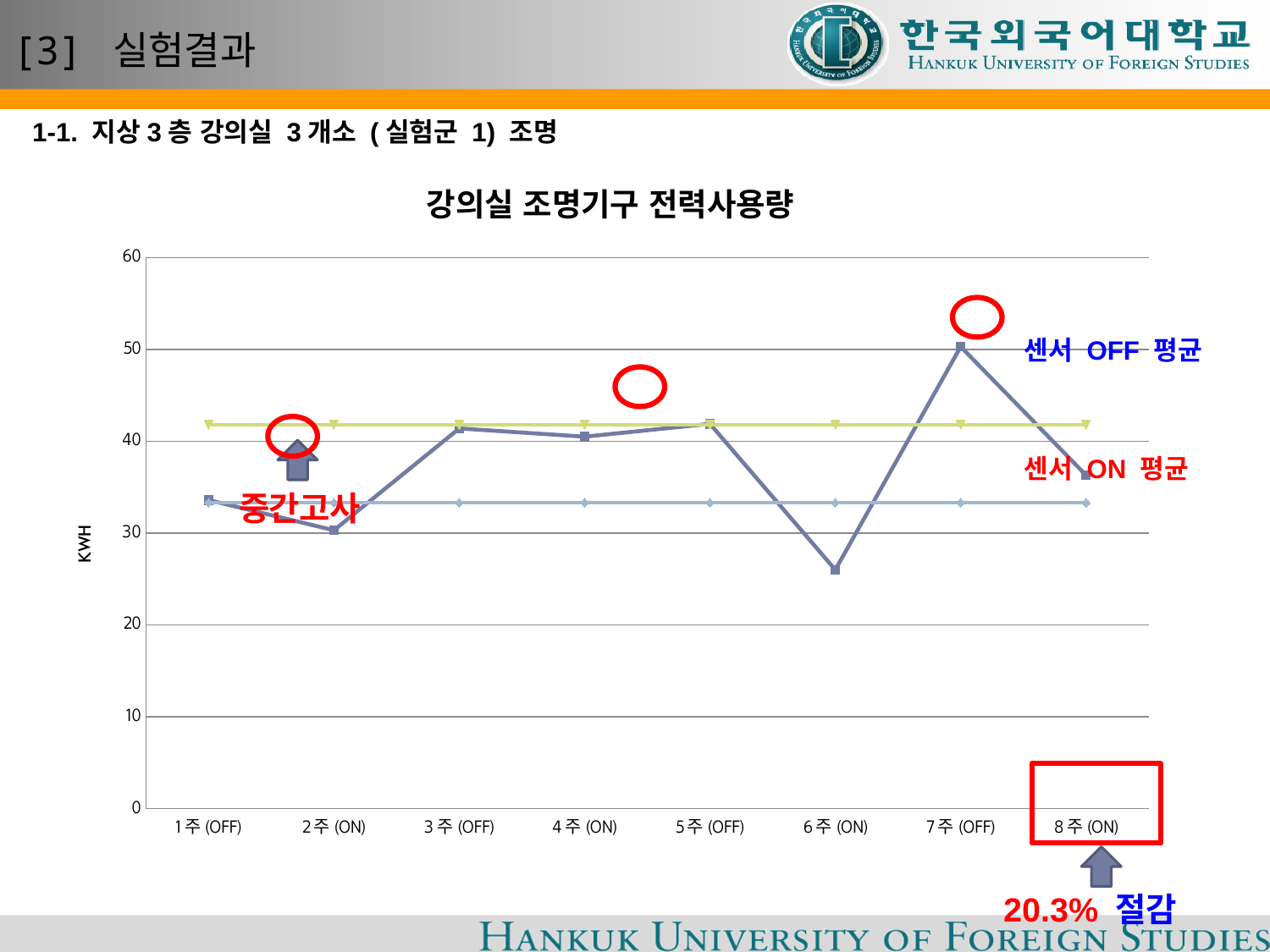

# [3] 실험결과

1-1. 지상3층 강의실 3개소 (실험군 1) 조명

### Chart: 강의실 조명기구 전력사용량

| Category | 전력사용량 | 센서 ON 평균 | 센서 OFF 평균 |
|---|---|---|---|
| 1주(OFF) | 33.60000000000002 | 33.300000000000004 | 41.8 |
| 2주(ON) | 30.299999999999983 | 33.300000000000004 | 41.8 |
| 3주(OFF) | 41.4 | 33.300000000000004 | 41.8 |
| 4주(ON) | 40.5 | 33.300000000000004 | 41.8 |
| 5주(OFF) | 41.90000000000009 | 33.300000000000004 | 41.8 |
| 6주(ON) | 26.0 | 33.300000000000004 | 41.8 |
| 7주(OFF) | 50.300000000000004 | 33.300000000000004 | 41.8 |
| 8주(ON) | 36.300000000000004 | 33.300000000000004 | 41.8 |
센서 OFF 평균

센서 ON 평균

  20.3% 절감